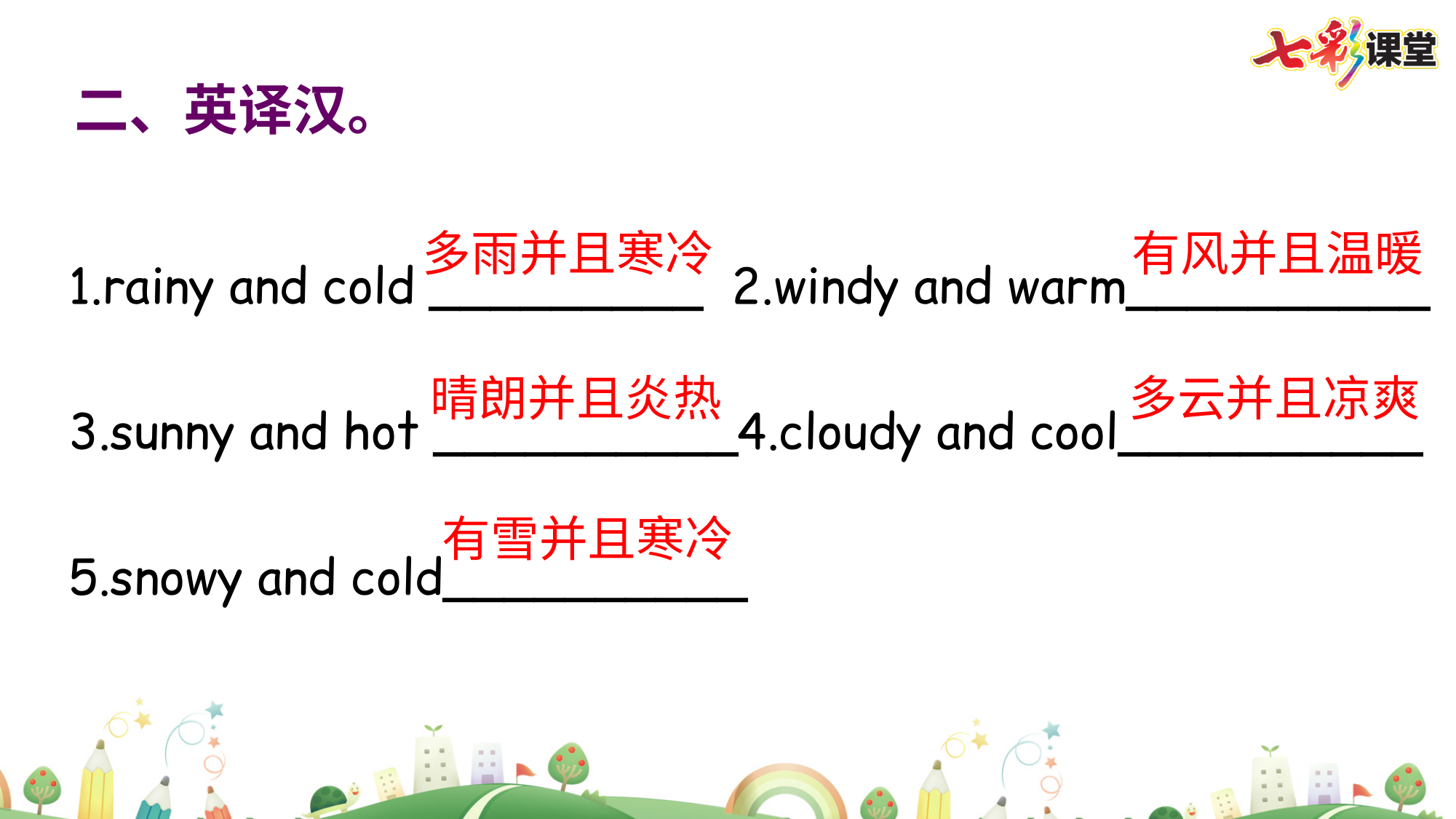

二、英译汉。
1.rainy and cold _________  2.windy and warm__________
3.sunny and hot __________4.cloudy and cool__________
5.snowy and cold__________
有风并且温暖
多雨并且寒冷
多云并且凉爽
晴朗并且炎热
有雪并且寒冷